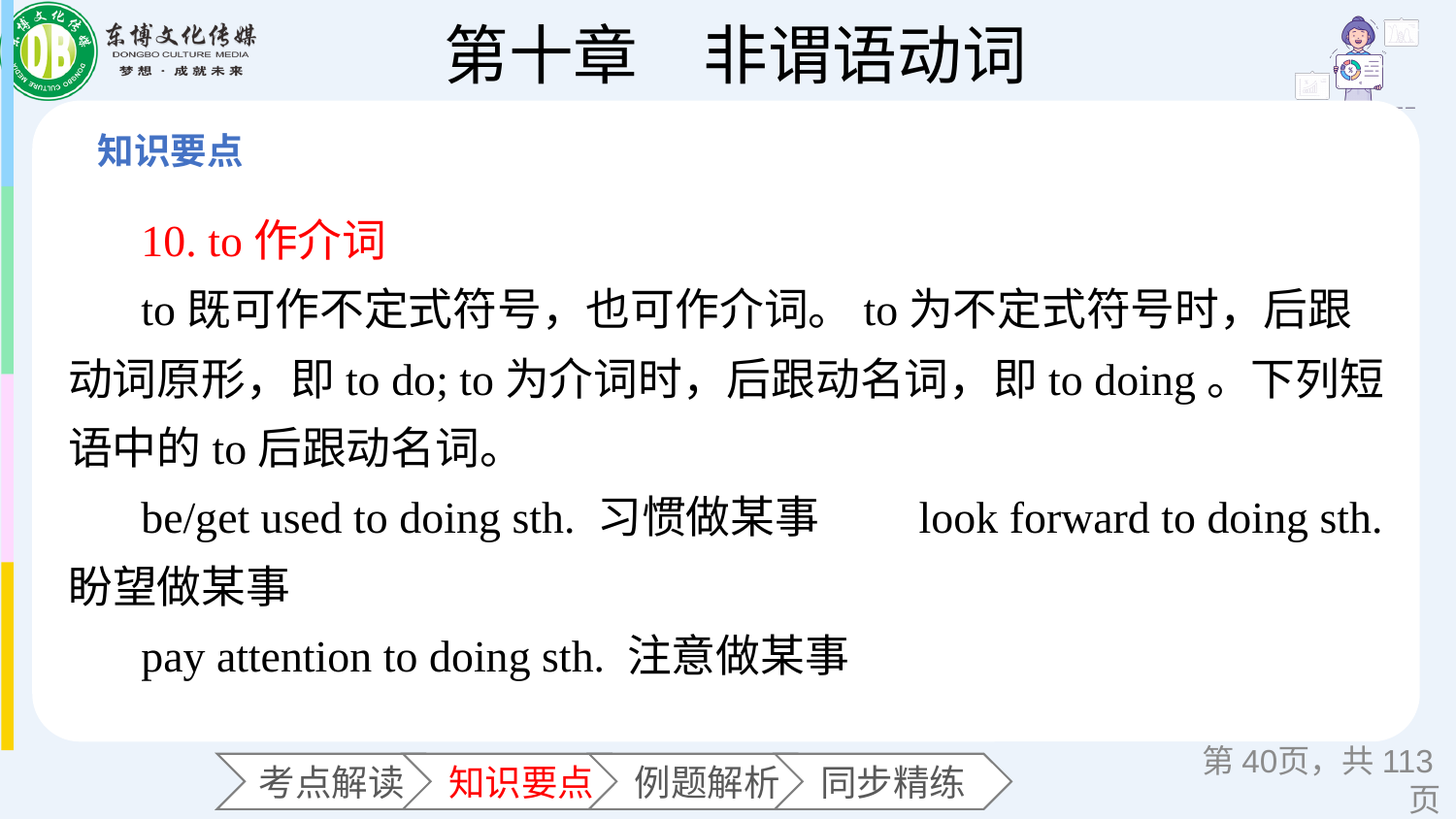

10. to作介词
to既可作不定式符号，也可作介词。to为不定式符号时，后跟动词原形，即to do; to为介词时，后跟动名词，即to doing。下列短语中的to后跟动名词。
be/get used to doing sth. 习惯做某事　　look forward to doing sth. 盼望做某事
pay attention to doing sth. 注意做某事
第40页，共113页